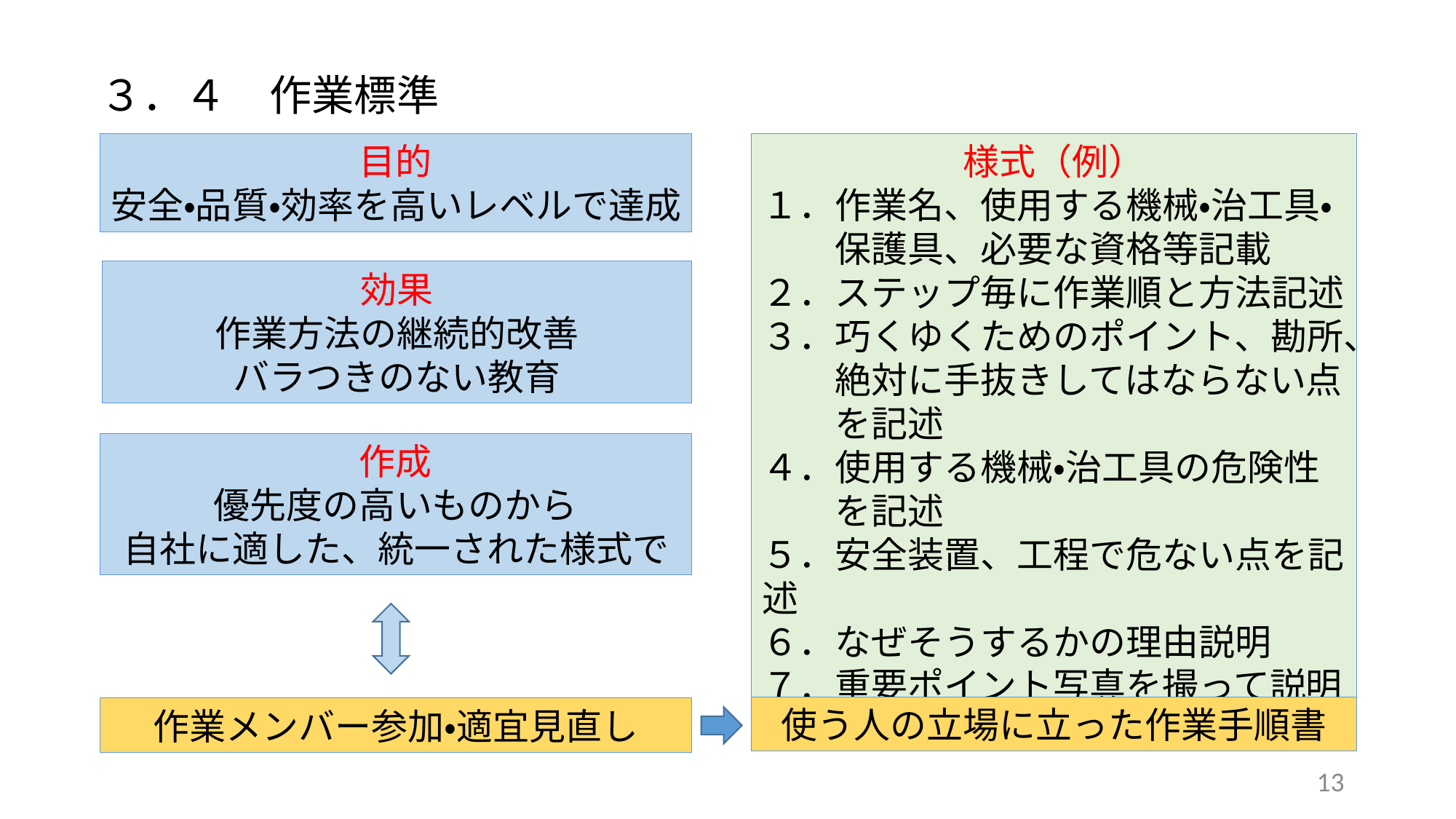

３．４　作業標準
様式（例）
１．作業名、使用する機械・治工具・
　　保護具、必要な資格等記載
２．ステップ毎に作業順と方法記述
３．巧くゆくためのポイント、勘所、
　　絶対に手抜きしてはならない点
　　を記述
４．使用する機械・治工具の危険性
　　を記述
５．安全装置、工程で危ない点を記述
６．なぜそうするかの理由説明
７．重要ポイント写真を撮って説明
目的
安全・品質・効率を高いレベルで達成
効果
作業方法の継続的改善
バラつきのない教育
作成
優先度の高いものから
自社に適した、統一された様式で

使う人の立場に立った作業手順書
作業メンバー参加・適宜見直し

13